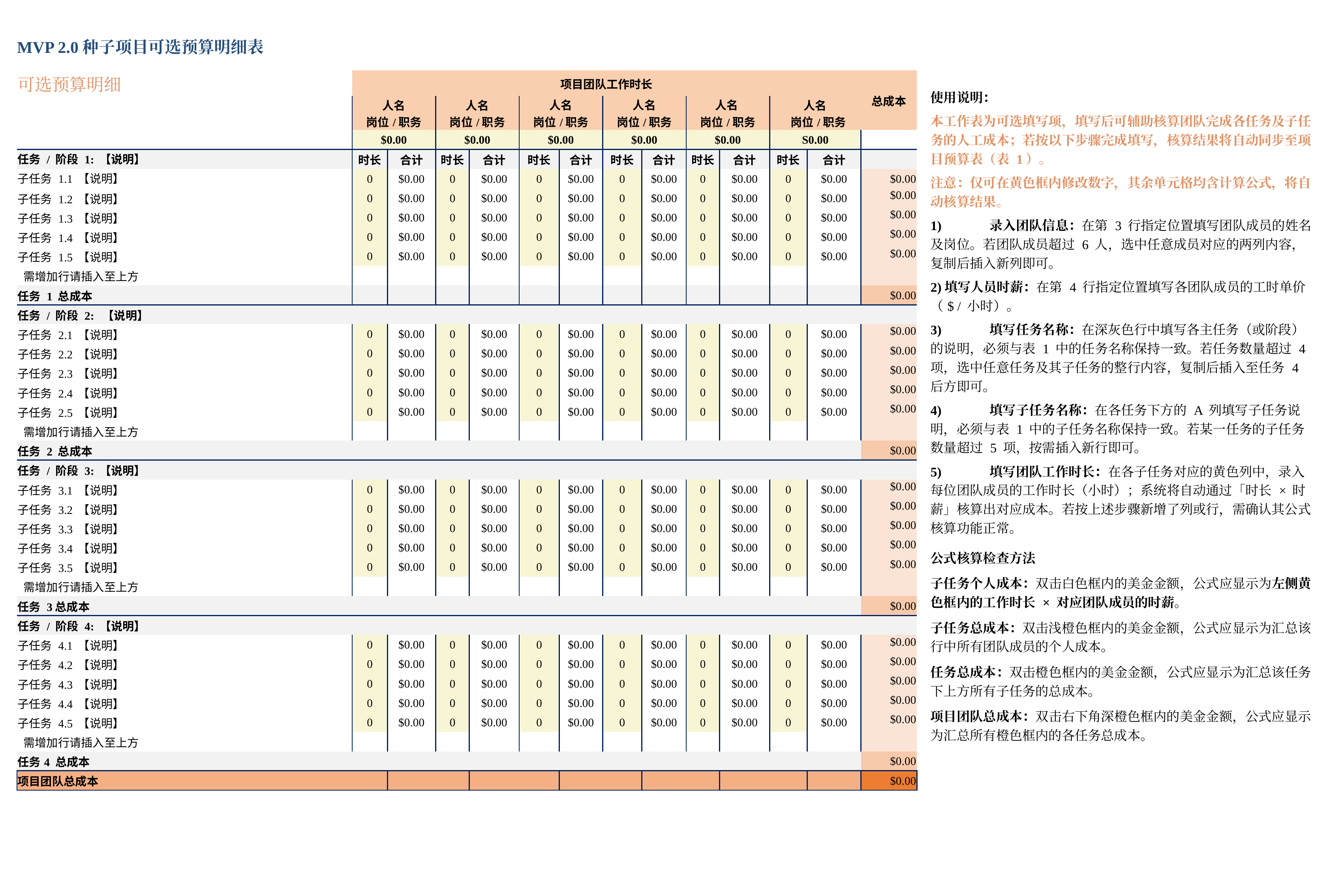

MVP 2.0种子项目可选预算明细表
| 可选预算明细 | 项目团队工作时长 |  |  |  |  |  |  |  |  |  |  |  | 总成本 |
| --- | --- | --- | --- | --- | --- | --- | --- | --- | --- | --- | --- | --- | --- |
|  | 人名 岗位/职务 |  | 人名 岗位/职务 |  | 人名 岗位/职务 |  | 人名 岗位/职务 |  | 人名 岗位/职务 |  | 人名 岗位/职务 |  |  |
|  | $0.00 |  | $0.00 |  | $0.00 |  | $0.00 |  | $0.00 |  | S0.00 |  |  |
| 任务 / 阶段 1: 【说明】 | 时长 | 合计 | 时长 | 合计 | 时长 | 合计 | 时长 | 合计 | 时长 | 合计 | 时长 | 合计 |  |
| 子任务 1.1 【说明】 | 0 | $0.00 | 0 | $0.00 | 0 | $0.00 | 0 | $0.00 | 0 | $0.00 | 0 | $0.00 | $0.00 |
| 子任务 1.2 【说明】 | 0 | $0.00 | 0 | $0.00 | 0 | $0.00 | 0 | $0.00 | 0 | $0.00 | 0 | $0.00 | $0.00 |
| 子任务 1.3 【说明】 | 0 | $0.00 | 0 | $0.00 | 0 | $0.00 | 0 | $0.00 | 0 | $0.00 | 0 | $0.00 | $0.00 |
| 子任务 1.4 【说明】 | 0 | $0.00 | 0 | $0.00 | 0 | $0.00 | 0 | $0.00 | 0 | $0.00 | 0 | $0.00 | $0.00 |
| 子任务 1.5 【说明】 | 0 | $0.00 | 0 | $0.00 | 0 | $0.00 | 0 | $0.00 | 0 | $0.00 | 0 | $0.00 | $0.00 |
| 需增加行请插入至上方 |  |  |  |  |  |  |  |  |  |  |  |  |  |
| 任务 1 总成本 |  |  |  |  |  |  |  |  |  |  |  |  | $0.00 |
| 任务 / 阶段 2: 【说明】 |  |  |  |  |  |  |  |  |  |  |  |  |  |
| 子任务 2.1 【说明】 | 0 | $0.00 | 0 | $0.00 | 0 | $0.00 | 0 | $0.00 | 0 | $0.00 | 0 | $0.00 | $0.00 |
| 子任务 2.2 【说明】 | 0 | $0.00 | 0 | $0.00 | 0 | $0.00 | 0 | $0.00 | 0 | $0.00 | 0 | $0.00 | $0.00 |
| 子任务 2.3 【说明】 | 0 | $0.00 | 0 | $0.00 | 0 | $0.00 | 0 | $0.00 | 0 | $0.00 | 0 | $0.00 | $0.00 |
| 子任务 2.4 【说明】 | 0 | $0.00 | 0 | $0.00 | 0 | $0.00 | 0 | $0.00 | 0 | $0.00 | 0 | $0.00 | $0.00 |
| 子任务 2.5 【说明】 | 0 | $0.00 | 0 | $0.00 | 0 | $0.00 | 0 | $0.00 | 0 | $0.00 | 0 | $0.00 | $0.00 |
| 需增加行请插入至上方 |  |  |  |  |  |  |  |  |  |  |  |  |  |
| 任务 2 总成本 |  |  |  |  |  |  |  |  |  |  |  |  | $0.00 |
| 任务 / 阶段 3: 【说明】 |  |  |  |  |  |  |  |  |  |  |  |  |  |
| 子任务 3.1 【说明】 | 0 | $0.00 | 0 | $0.00 | 0 | $0.00 | 0 | $0.00 | 0 | $0.00 | 0 | $0.00 | $0.00 |
| 子任务 3.2 【说明】 | 0 | $0.00 | 0 | $0.00 | 0 | $0.00 | 0 | $0.00 | 0 | $0.00 | 0 | $0.00 | $0.00 |
| 子任务 3.3 【说明】 | 0 | $0.00 | 0 | $0.00 | 0 | $0.00 | 0 | $0.00 | 0 | $0.00 | 0 | $0.00 | $0.00 |
| 子任务 3.4 【说明】 | 0 | $0.00 | 0 | $0.00 | 0 | $0.00 | 0 | $0.00 | 0 | $0.00 | 0 | $0.00 | $0.00 |
| 子任务 3.5 【说明】 | 0 | $0.00 | 0 | $0.00 | 0 | $0.00 | 0 | $0.00 | 0 | $0.00 | 0 | $0.00 | $0.00 |
| 需增加行请插入至上方 |  |  |  |  |  |  |  |  |  |  |  |  |  |
| 任务 3总成本 |  |  |  |  |  |  |  |  |  |  |  |  | $0.00 |
| 任务 / 阶段 4: 【说明】 |  |  |  |  |  |  |  |  |  |  |  |  |  |
| 子任务 4.1 【说明】 | 0 | $0.00 | 0 | $0.00 | 0 | $0.00 | 0 | $0.00 | 0 | $0.00 | 0 | $0.00 | $0.00 |
| 子任务 4.2 【说明】 | 0 | $0.00 | 0 | $0.00 | 0 | $0.00 | 0 | $0.00 | 0 | $0.00 | 0 | $0.00 | $0.00 |
| 子任务 4.3 【说明】 | 0 | $0.00 | 0 | $0.00 | 0 | $0.00 | 0 | $0.00 | 0 | $0.00 | 0 | $0.00 | $0.00 |
| 子任务 4.4 【说明】 | 0 | $0.00 | 0 | $0.00 | 0 | $0.00 | 0 | $0.00 | 0 | $0.00 | 0 | $0.00 | $0.00 |
| 子任务 4.5 【说明】 | 0 | $0.00 | 0 | $0.00 | 0 | $0.00 | 0 | $0.00 | 0 | $0.00 | 0 | $0.00 | $0.00 |
| 需增加行请插入至上方 |  |  |  |  |  |  |  |  |  |  |  |  |  |
| 任务4 总成本 |  |  |  |  |  |  |  |  |  |  |  |  | $0.00 |
| 项目团队总成本 |  |  |  |  |  |  |  |  |  |  |  |  | $0.00 |
| 使用说明： 本工作表为可选填写项，填写后可辅助核算团队完成各任务及子任务的人工成本；若按以下步骤完成填写，核算结果将自动同步至项目预算表（表 1）。 注意：仅可在黄色框内修改数字，其余单元格均含计算公式，将自动核算结果。 1) 录入团队信息：在第 3 行指定位置填写团队成员的姓名及岗位。若团队成员超过 6 人，选中任意成员对应的两列内容，复制后插入新列即可。 2)填写人员时薪：在第 4 行指定位置填写各团队成员的工时单价（$ / 小时）。 3) 填写任务名称：在深灰色行中填写各主任务（或阶段）的说明，必须与表 1 中的任务名称保持一致。若任务数量超过 4 项，选中任意任务及其子任务的整行内容，复制后插入至任务 4 后方即可。 4) 填写子任务名称：在各任务下方的 A 列填写子任务说明，必须与表 1 中的子任务名称保持一致。若某一任务的子任务数量超过 5 项，按需插入新行即可。 5) 填写团队工作时长：在各子任务对应的黄色列中，录入每位团队成员的工作时长（小时）；系统将自动通过「时长 × 时薪」核算出对应成本。若按上述步骤新增了列或行，需确认其公式核算功能正常。 |
| --- |
|  |
| 公式核算检查方法 子任务个人成本：双击白色框内的美金金额，公式应显示为左侧黄色框内的工作时长 × 对应团队成员的时薪。 子任务总成本：双击浅橙色框内的美金金额，公式应显示为汇总该行中所有团队成员的个人成本。 任务总成本：双击橙色框内的美金金额，公式应显示为汇总该任务下上方所有子任务的总成本。 项目团队总成本：双击右下角深橙色框内的美金金额，公式应显示为汇总所有橙色框内的各任务总成本。 |